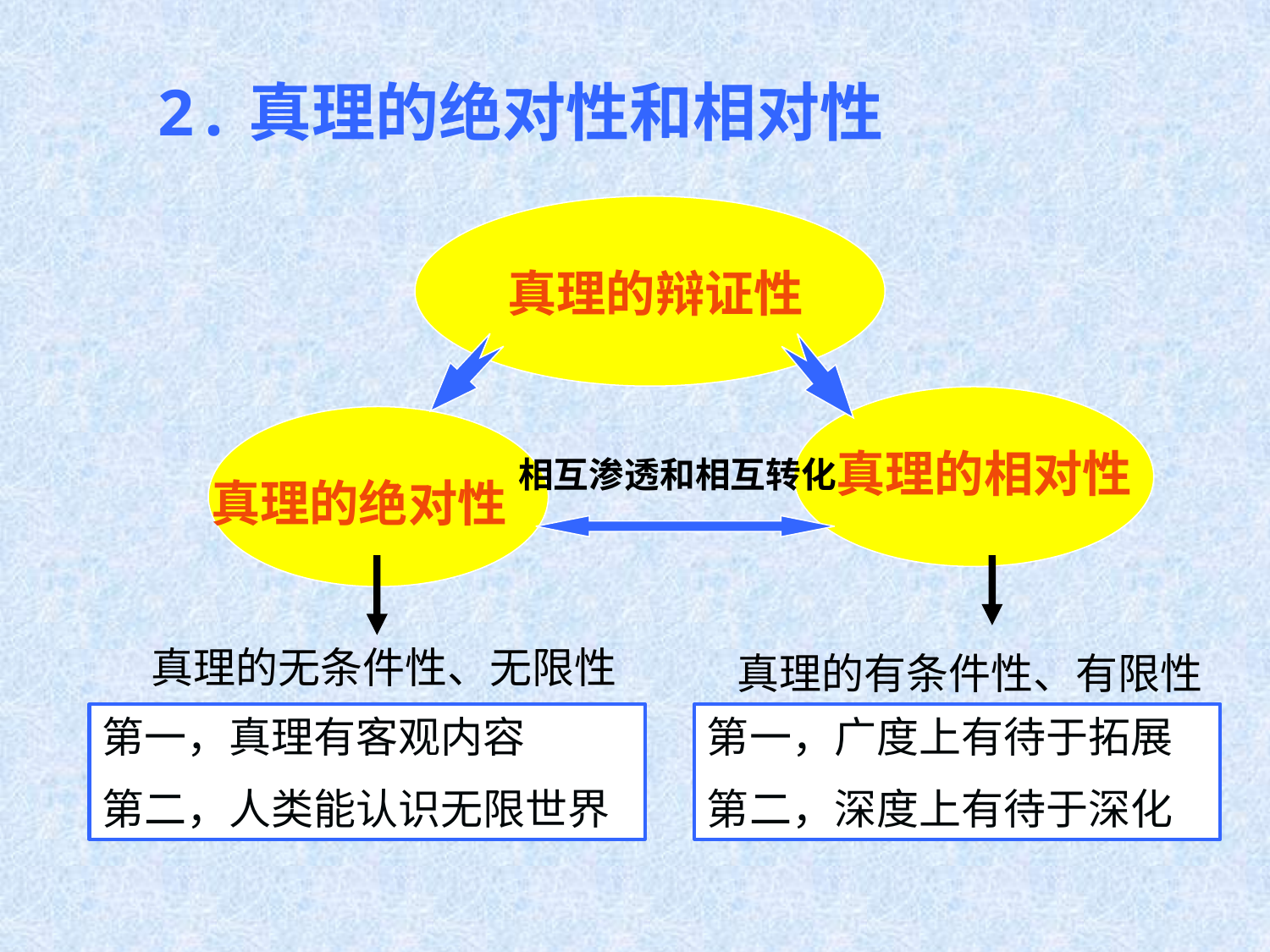

2.真理的绝对性和相对性

真理的辩证性

真理的相对性
相互渗透和相互转化
真理的绝对性

真理的无条件性、无限性
真理的有条件性、有限性
第一，真理有客观内容
第二，人类能认识无限世界
第一，广度上有待于拓展
第二，深度上有待于深化